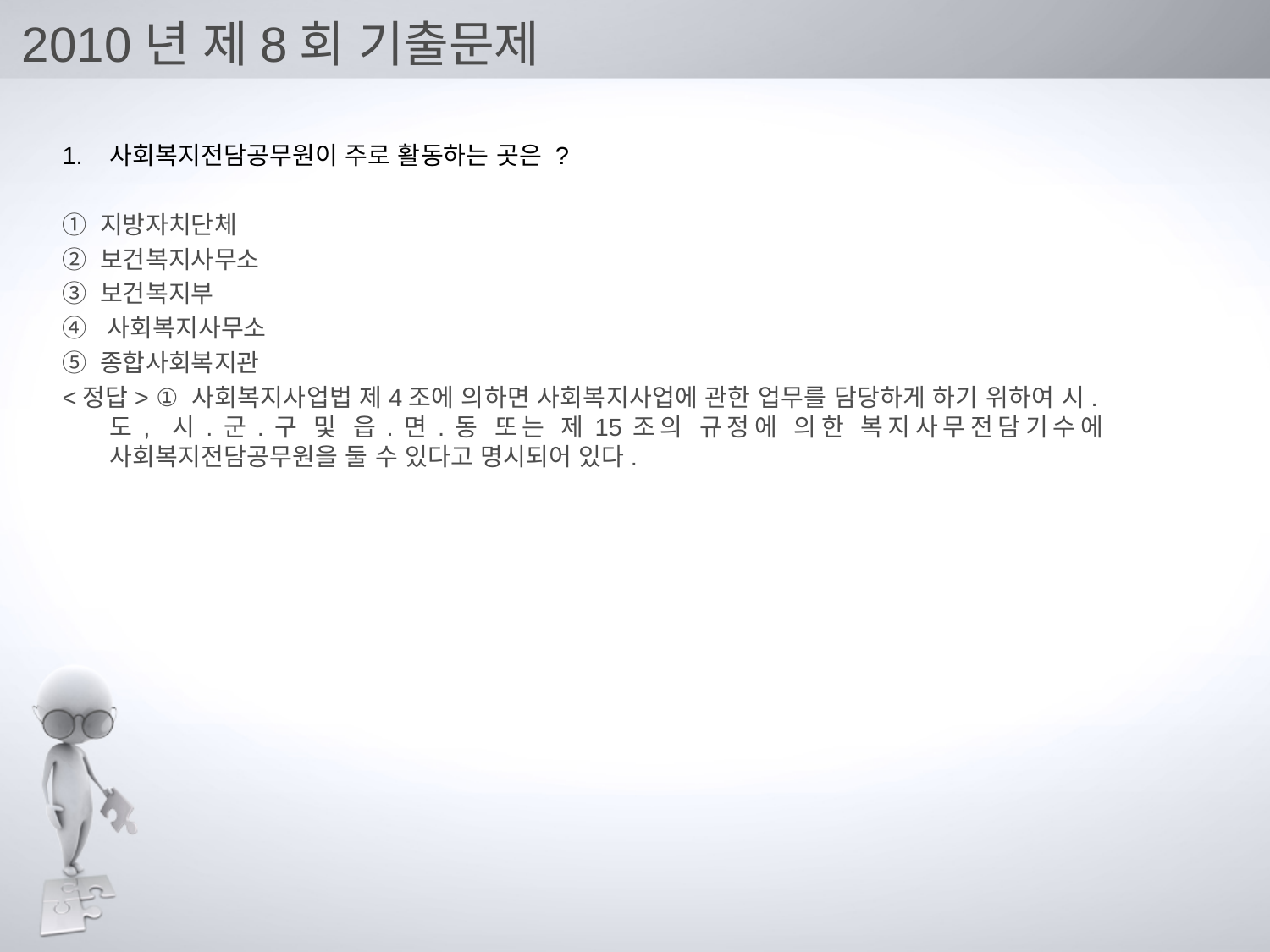

# 2010년 제8회 기출문제

사회복지전담공무원이 주로 활동하는 곳은 ?

① 지방자치단체
② 보건복지사무소
③ 보건복지부
④  사회복지사무소
⑤ 종합사회복지관
<정답> ① 사회복지사업법 제4조에 의하면 사회복지사업에 관한 업무를 담당하게 하기 위하여 시.도, 시.군.구 및 읍.면.동 또는 제15조의 규정에 의한 복지사무전담기수에 사회복지전담공무원을 둘 수 있다고 명시되어 있다.